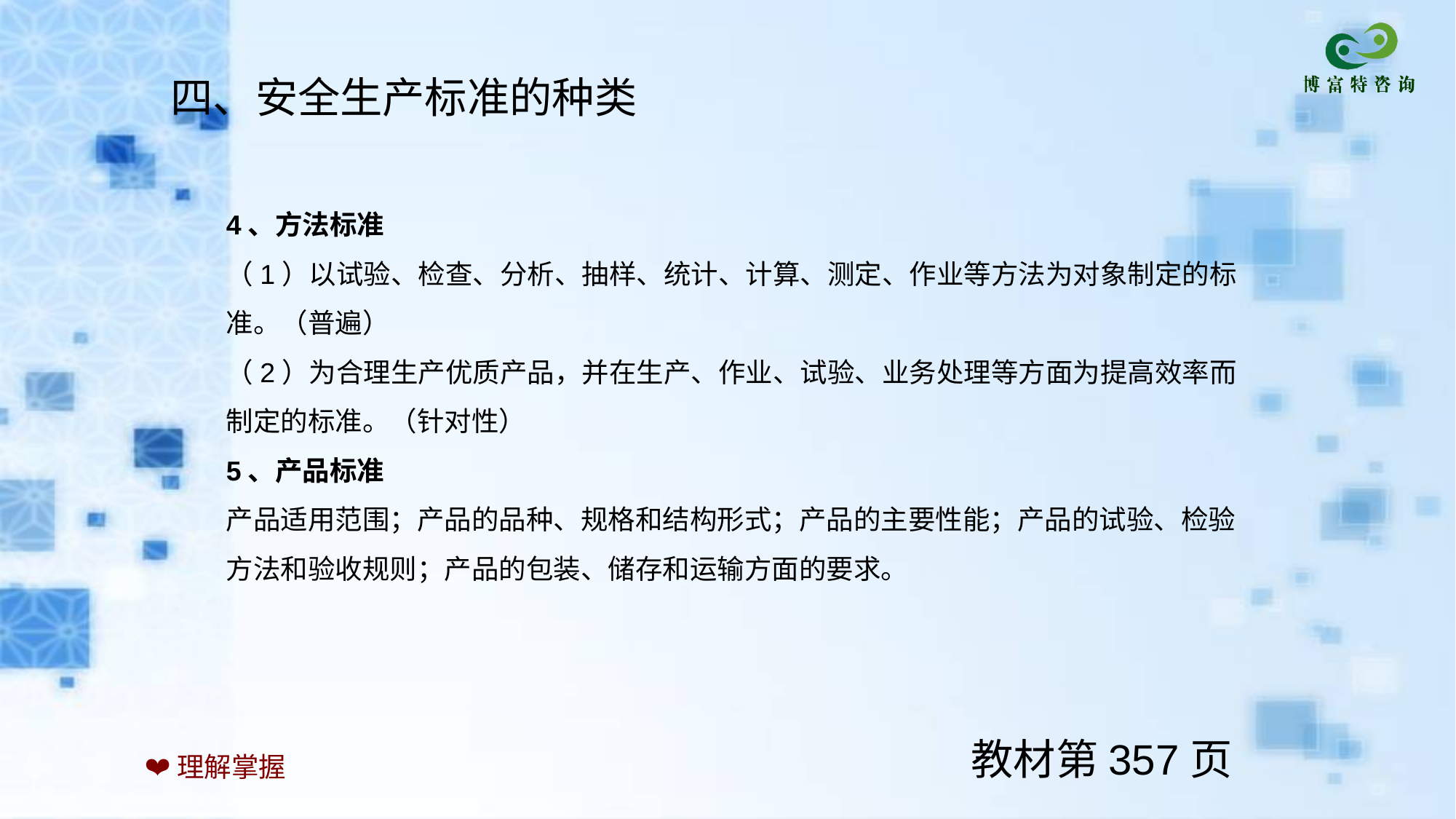

四、安全生产标准的种类
4、方法标准
（1）以试验、检查、分析、抽样、统计、计算、测定、作业等方法为对象制定的标准。（普遍）
（2）为合理生产优质产品，并在生产、作业、试验、业务处理等方面为提高效率而制定的标准。（针对性）
5、产品标准
产品适用范围；产品的品种、规格和结构形式；产品的主要性能；产品的试验、检验方法和验收规则；产品的包装、储存和运输方面的要求。
教材第357页
❤理解掌握